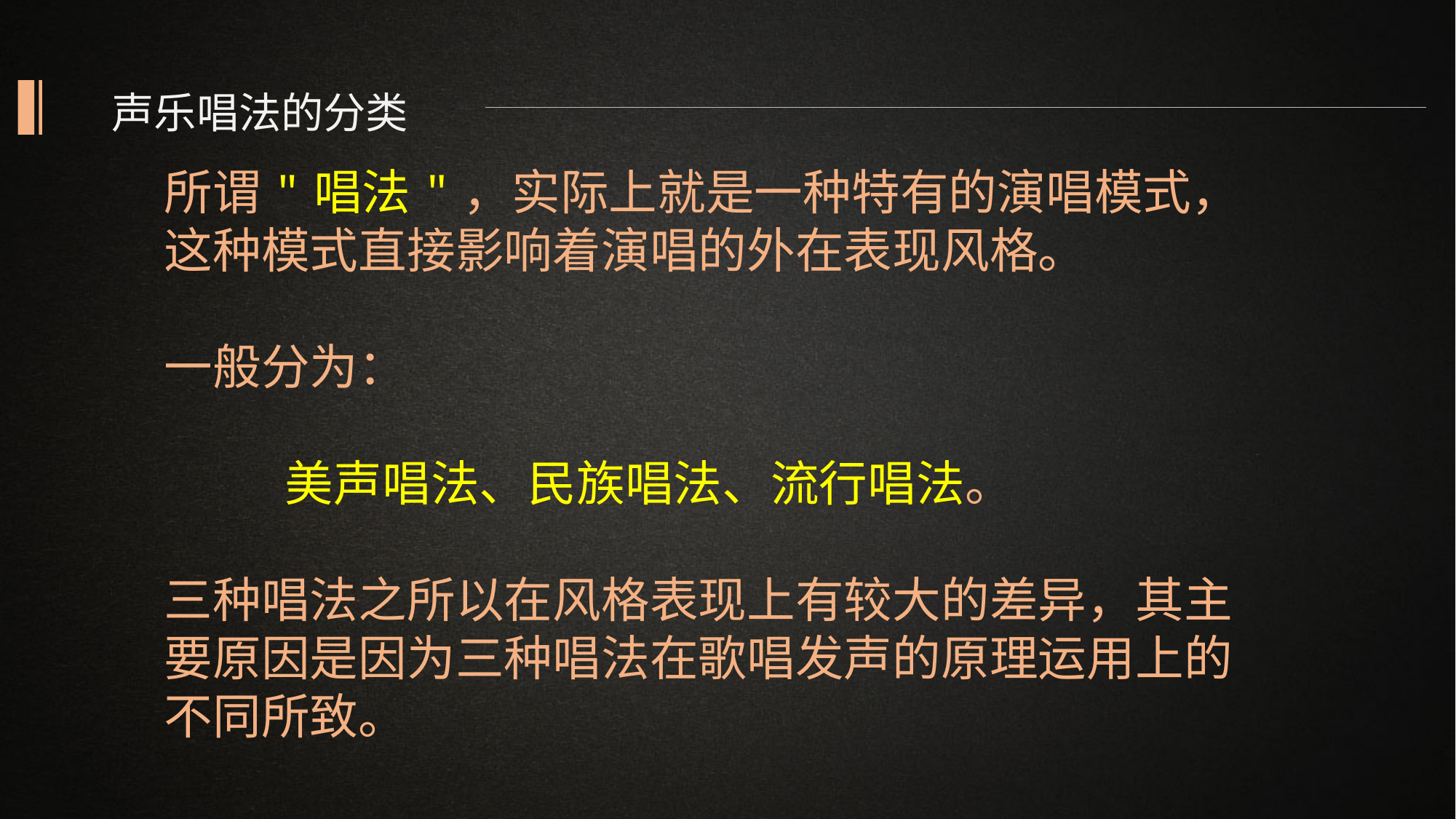

声乐唱法的分类

所谓"唱法"，实际上就是一种特有的演唱模式，这种模式直接影响着演唱的外在表现风格。

一般分为：

          美声唱法、民族唱法、流行唱法。

三种唱法之所以在风格表现上有较大的差异，其主要原因是因为三种唱法在歌唱发声的原理运用上的不同所致。